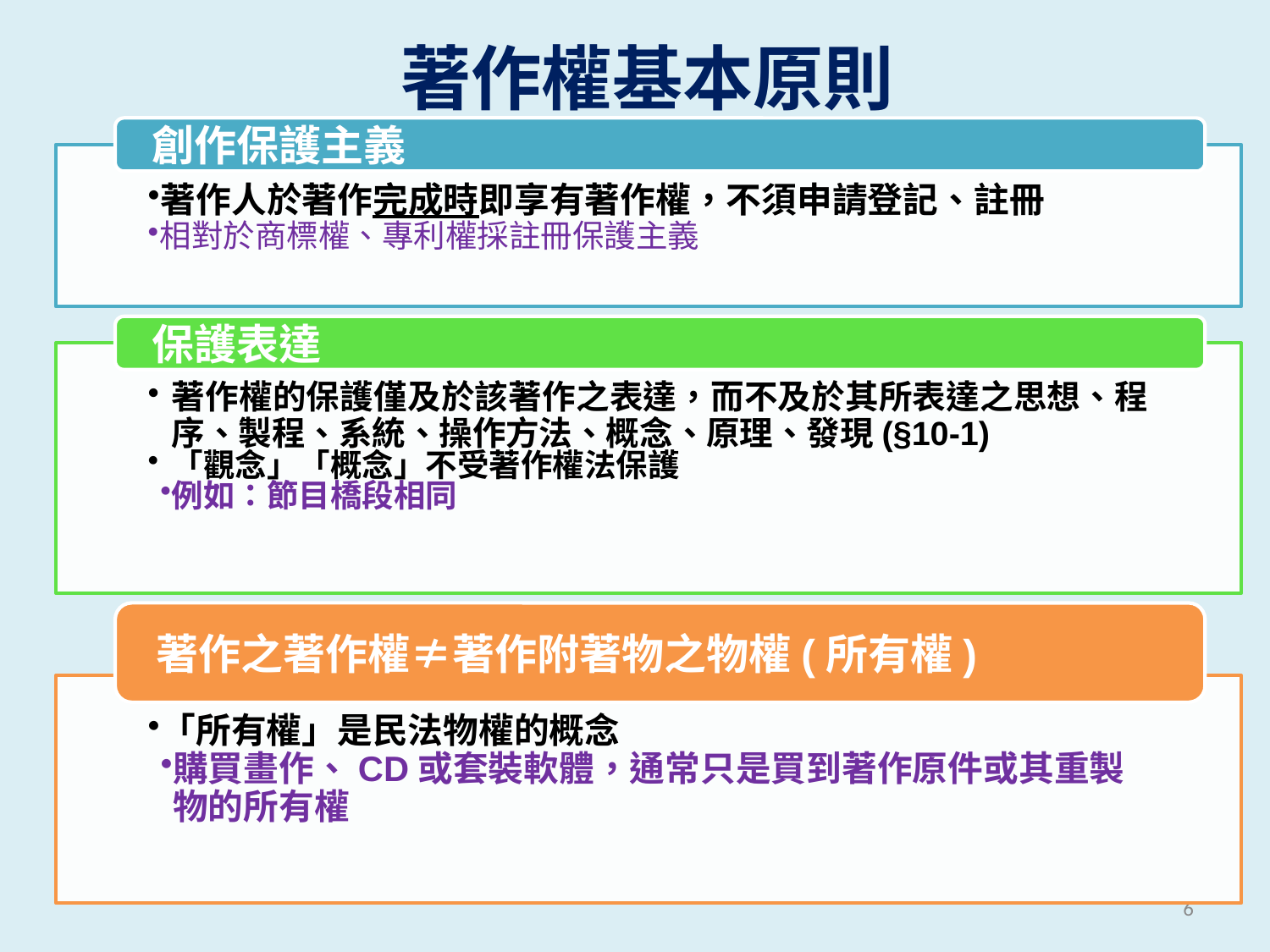

# 著作權基本原則
著作人於著作完成時即享有著作權，不須申請登記、註冊
相對於商標權、專利權採註冊保護主義
創作保護主義
著作權的保護僅及於該著作之表達，而不及於其所表達之思想、程序、製程、系統、操作方法、概念、原理、發現(§10-1)
「觀念」「概念」不受著作權法保護
例如：節目橋段相同
保護表達
「所有權」是民法物權的概念
購買畫作、CD或套裝軟體，通常只是買到著作原件或其重製物的所有權
著作之著作權≠著作附著物之物權(所有權)
6